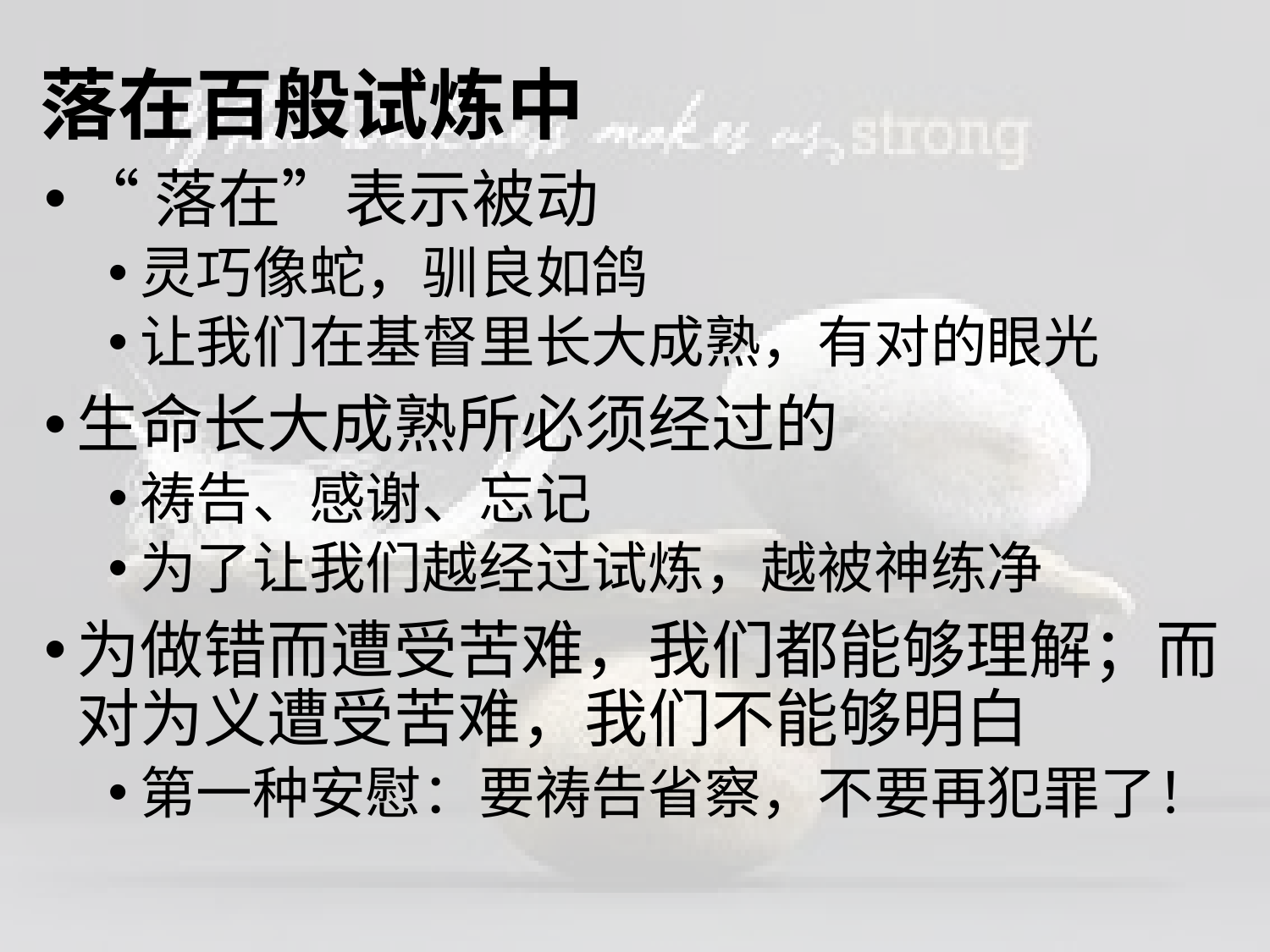

# 落在百般试炼中
“落在”表示被动
灵巧像蛇，驯良如鸽
让我们在基督里长大成熟，有对的眼光
生命长大成熟所必须经过的
祷告、感谢、忘记
为了让我们越经过试炼，越被神练净
为做错而遭受苦难，我们都能够理解；而对为义遭受苦难，我们不能够明白
第一种安慰：要祷告省察，不要再犯罪了！